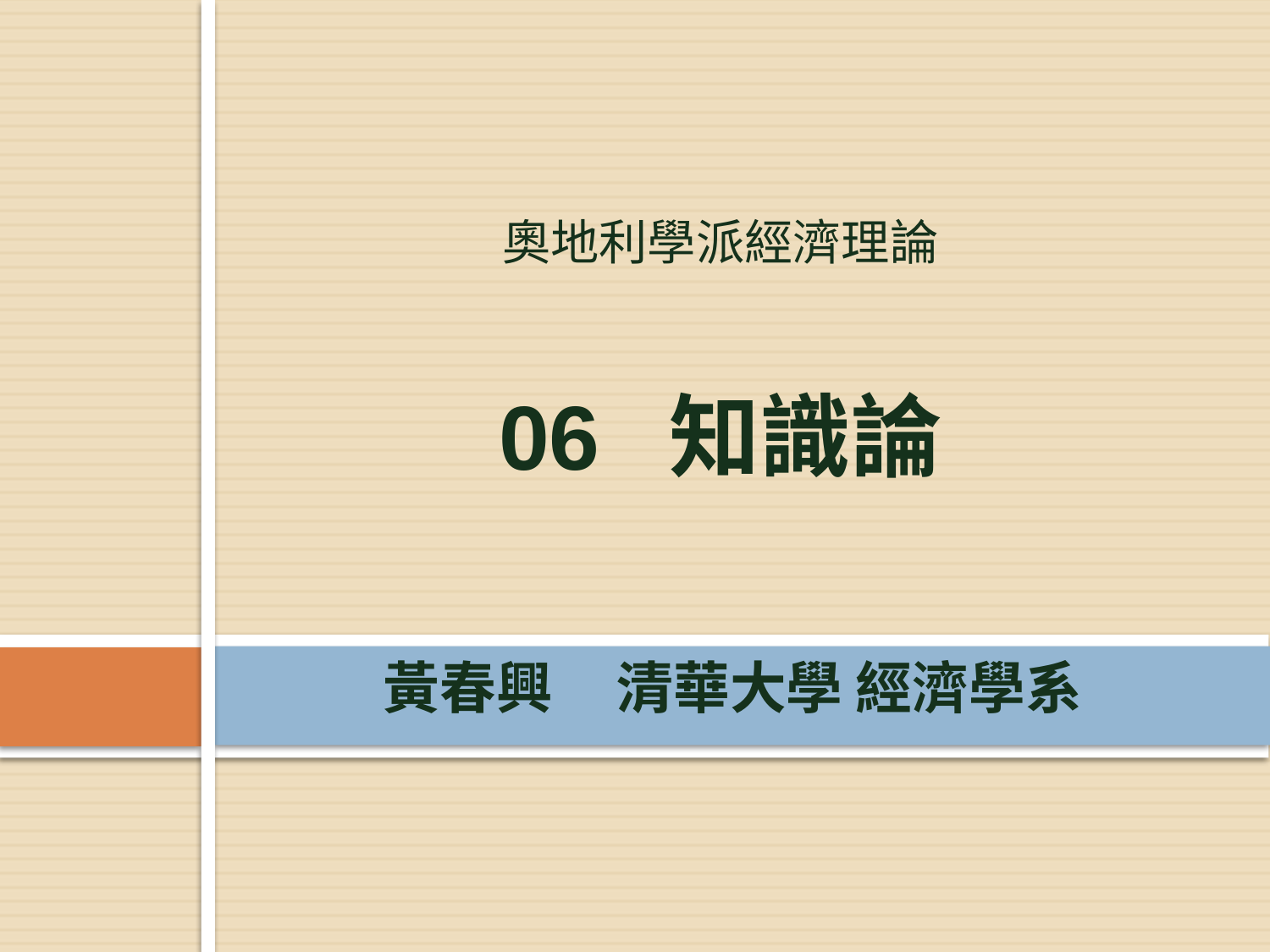

# 奧地利學派經濟理論 06  知識論

黃春興     清華大學 經濟學系